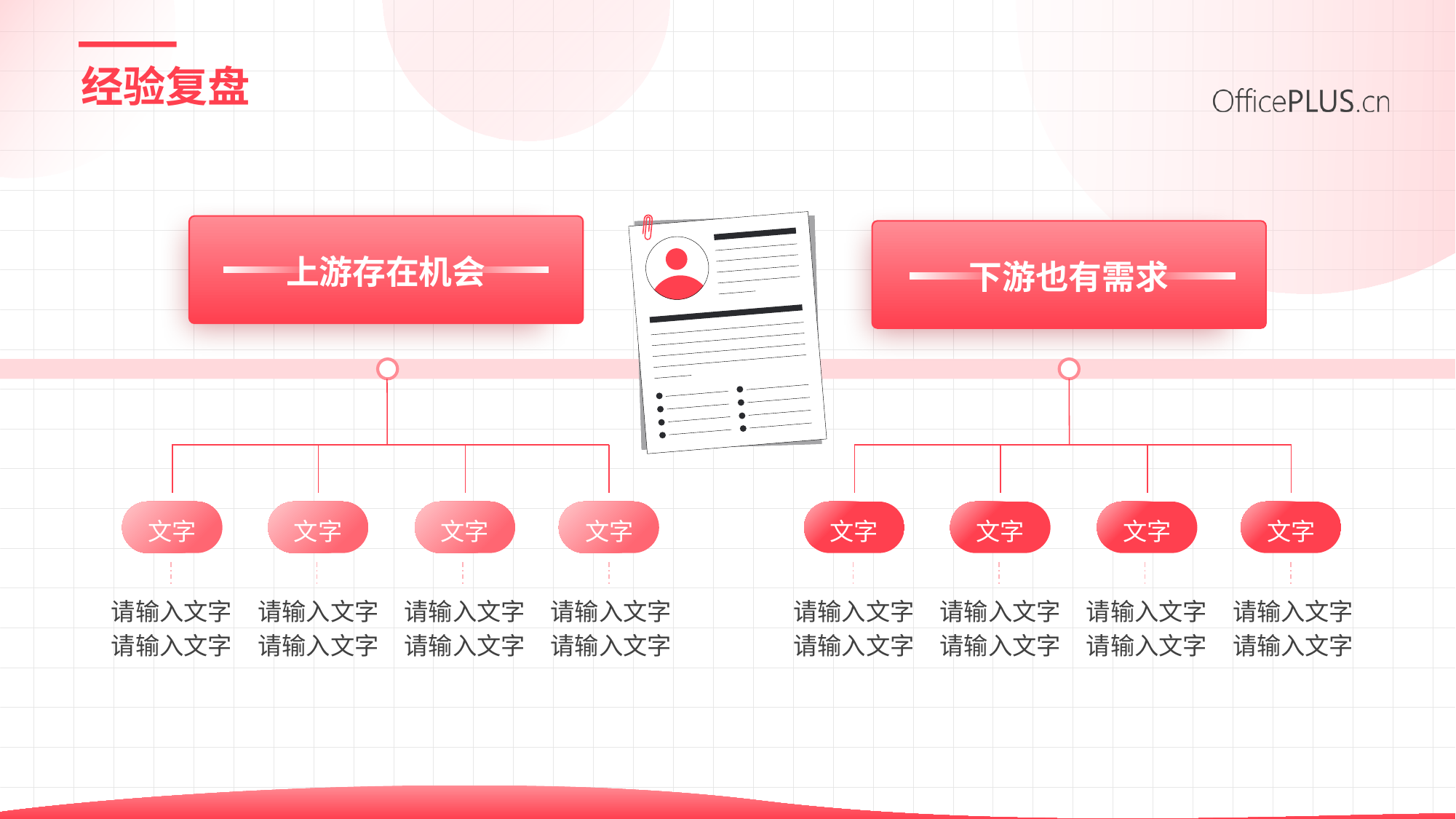

# 经验复盘

上游存在机会
下游也有需求

文字
文字
文字
文字
文字
文字
文字
文字
请输入文字
请输入文字
请输入文字
请输入文字
请输入文字
请输入文字
请输入文字
请输入文字
请输入文字
请输入文字
请输入文字
请输入文字
请输入文字
请输入文字
请输入文字
请输入文字